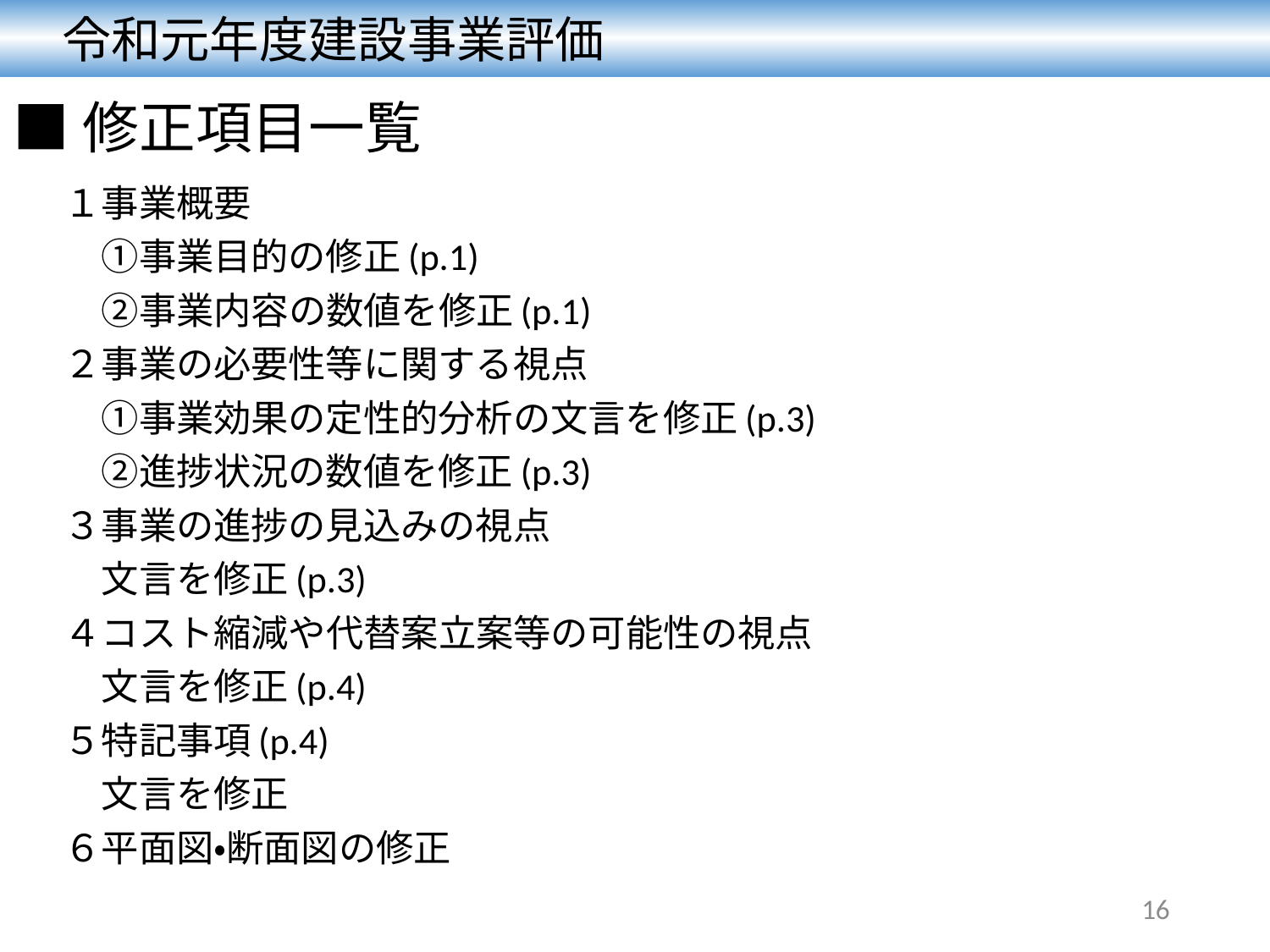

令和元年度建設事業評価
# ■修正項目一覧
１事業概要
　①事業目的の修正(p.1)
　②事業内容の数値を修正(p.1)
２事業の必要性等に関する視点
　①事業効果の定性的分析の文言を修正(p.3)
　②進捗状況の数値を修正(p.3)
３事業の進捗の見込みの視点
　文言を修正(p.3)
４コスト縮減や代替案立案等の可能性の視点
　文言を修正(p.4)
５特記事項(p.4)
　文言を修正
６平面図・断面図の修正
16